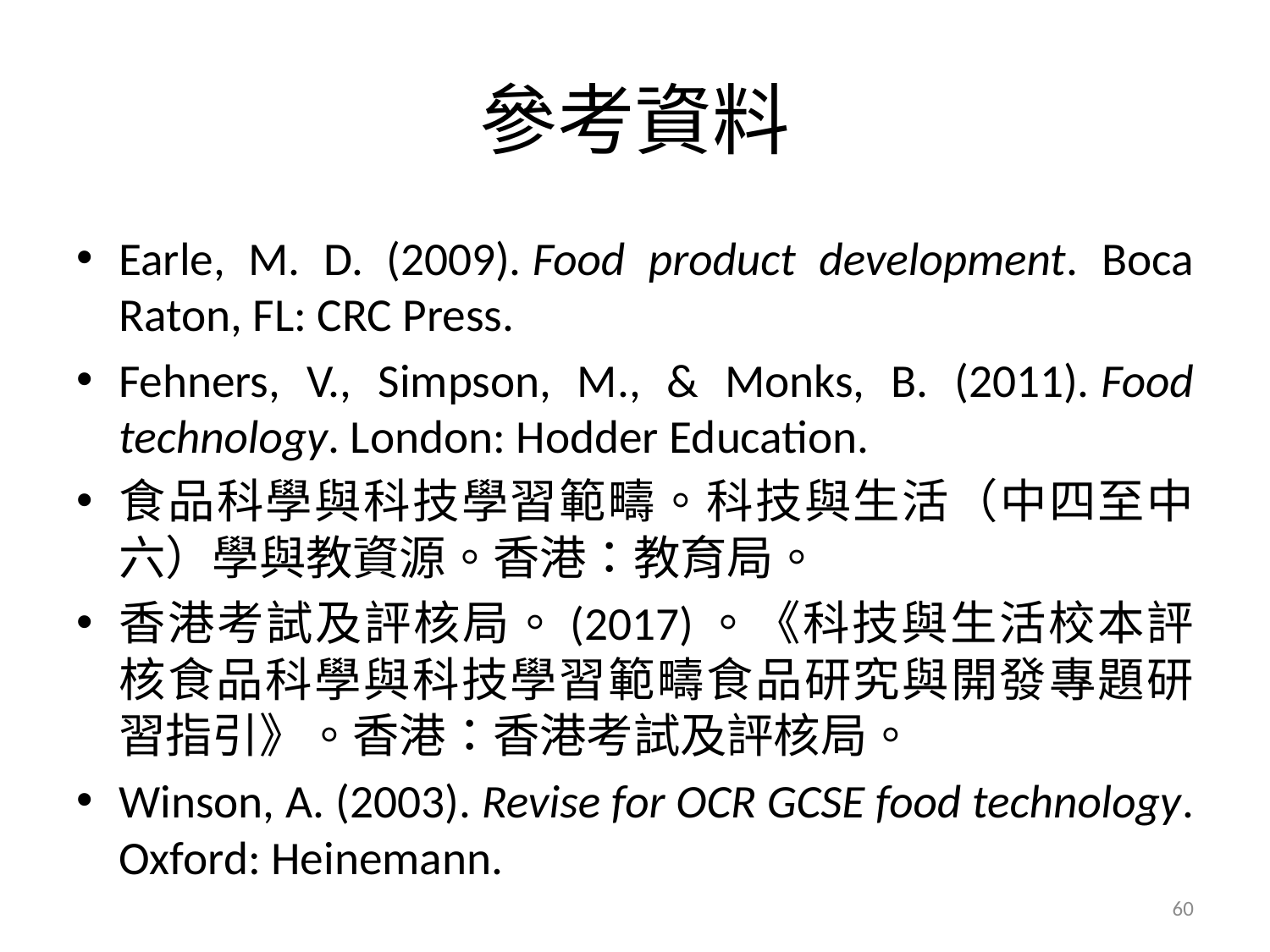

# 參考資料
Earle, M. D. (2009). Food product development. Boca Raton, FL: CRC Press.
Fehners, V., Simpson, M., & Monks, B. (2011). Food technology. London: Hodder Education.
食品科學與科技學習範疇。科技與生活（中四至中六）學與教資源。香港：教育局。
香港考試及評核局。(2017)。《科技與生活校本評核食品科學與科技學習範疇食品研究與開發專題研習指引》。香港：香港考試及評核局。
Winson, A. (2003). Revise for OCR GCSE food technology. Oxford: Heinemann.
60